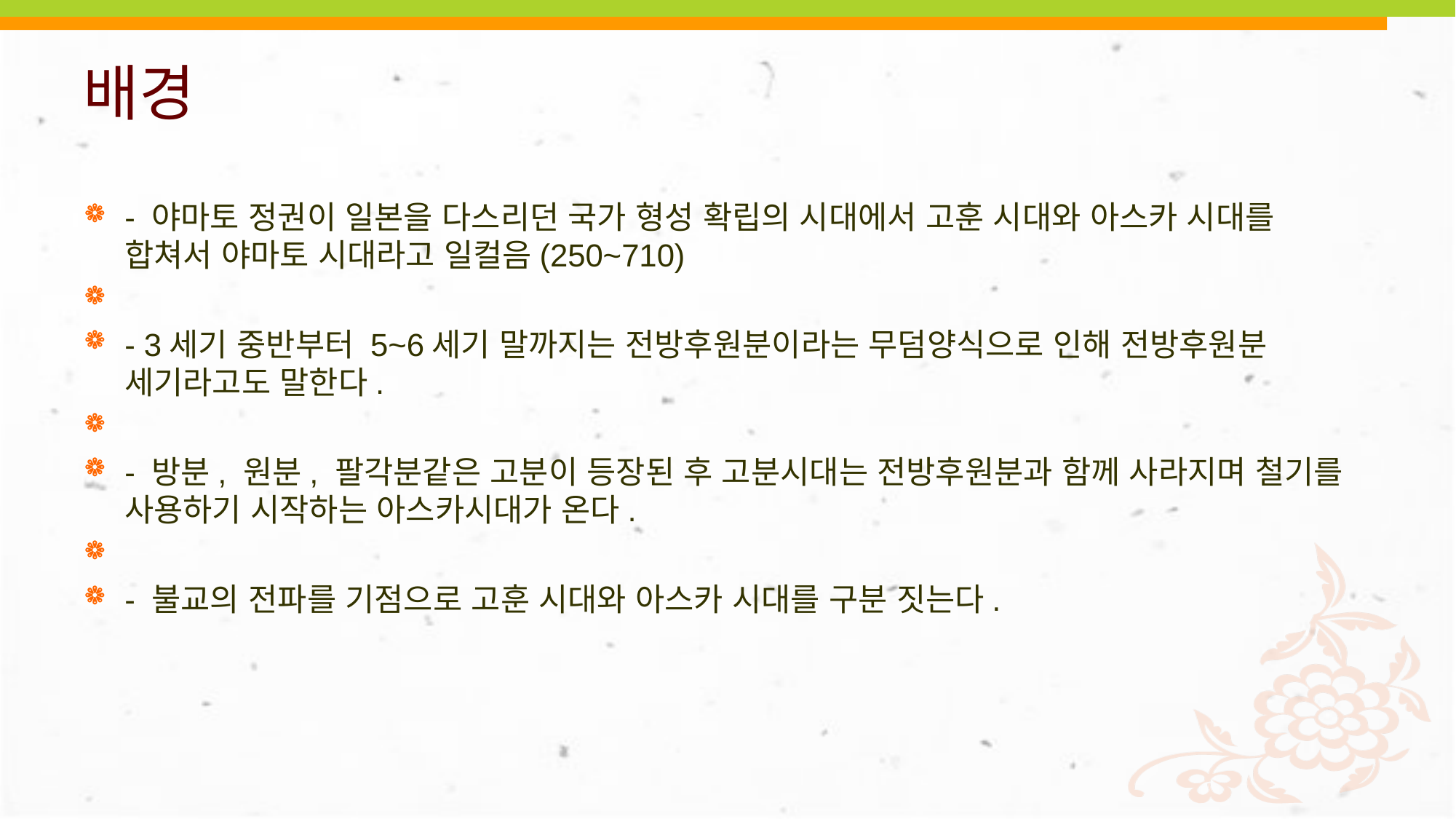

# 배경

- 야마토 정권이 일본을 다스리던 국가 형성 확립의 시대에서 고훈 시대와 아스카 시대를 합쳐서 야마토 시대라고 일컬음(250~710)

- 3세기 중반부터 5~6세기 말까지는 전방후원분이라는 무덤양식으로 인해 전방후원분 세기라고도 말한다.

- 방분, 원분, 팔각분같은 고분이 등장된 후 고분시대는 전방후원분과 함께 사라지며 철기를 사용하기 시작하는 아스카시대가 온다.

- 불교의 전파를 기점으로 고훈 시대와 아스카 시대를 구분 짓는다.